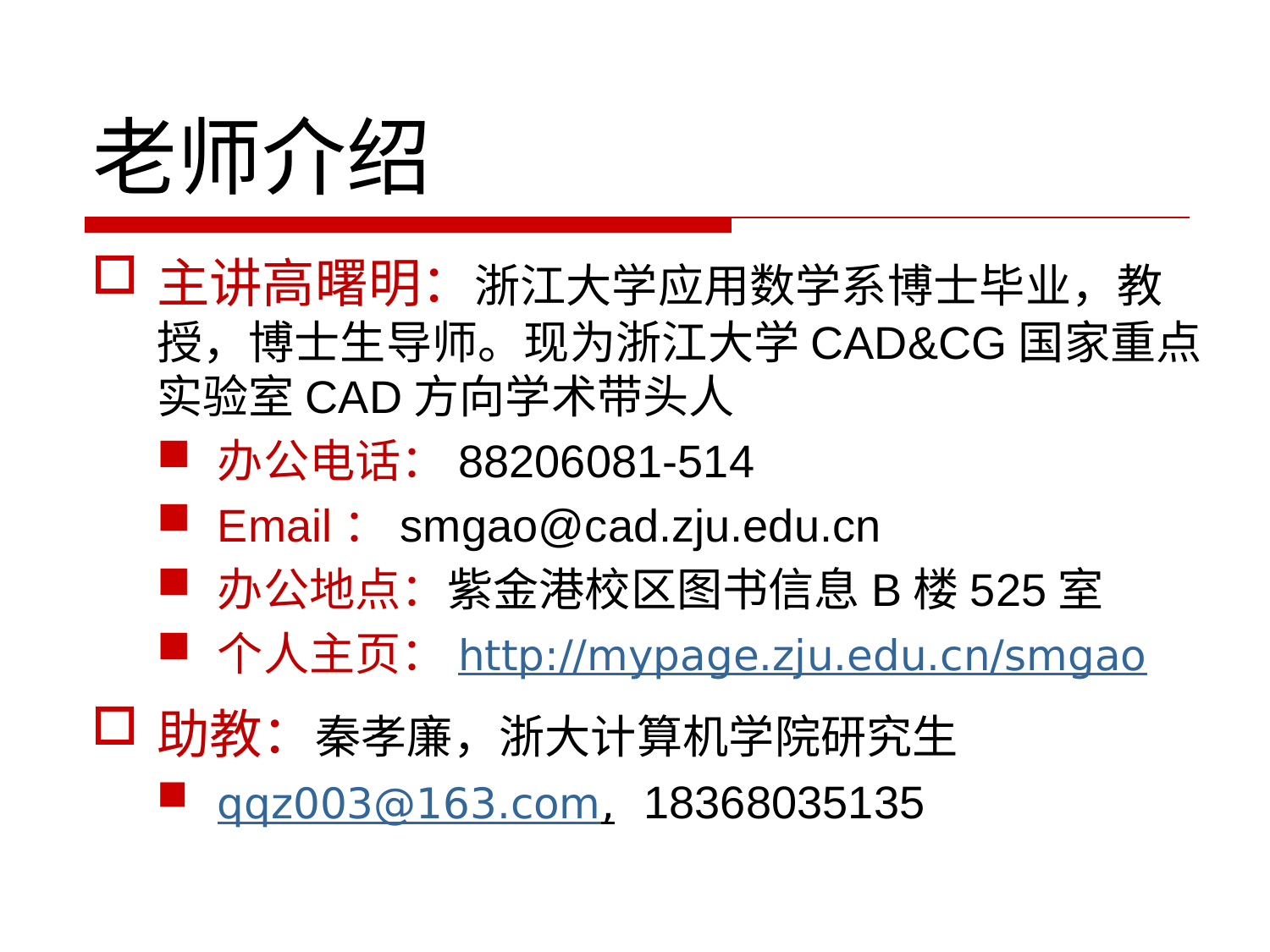

# 老师介绍
主讲高曙明：浙江大学应用数学系博士毕业，教授，博士生导师。现为浙江大学CAD&CG国家重点实验室CAD方向学术带头人
办公电话：88206081-514
Email：smgao@cad.zju.edu.cn
办公地点：紫金港校区图书信息B楼525室
个人主页：http://mypage.zju.edu.cn/smgao
助教：秦孝廉，浙大计算机学院研究生
qqz003@163.com,  18368035135